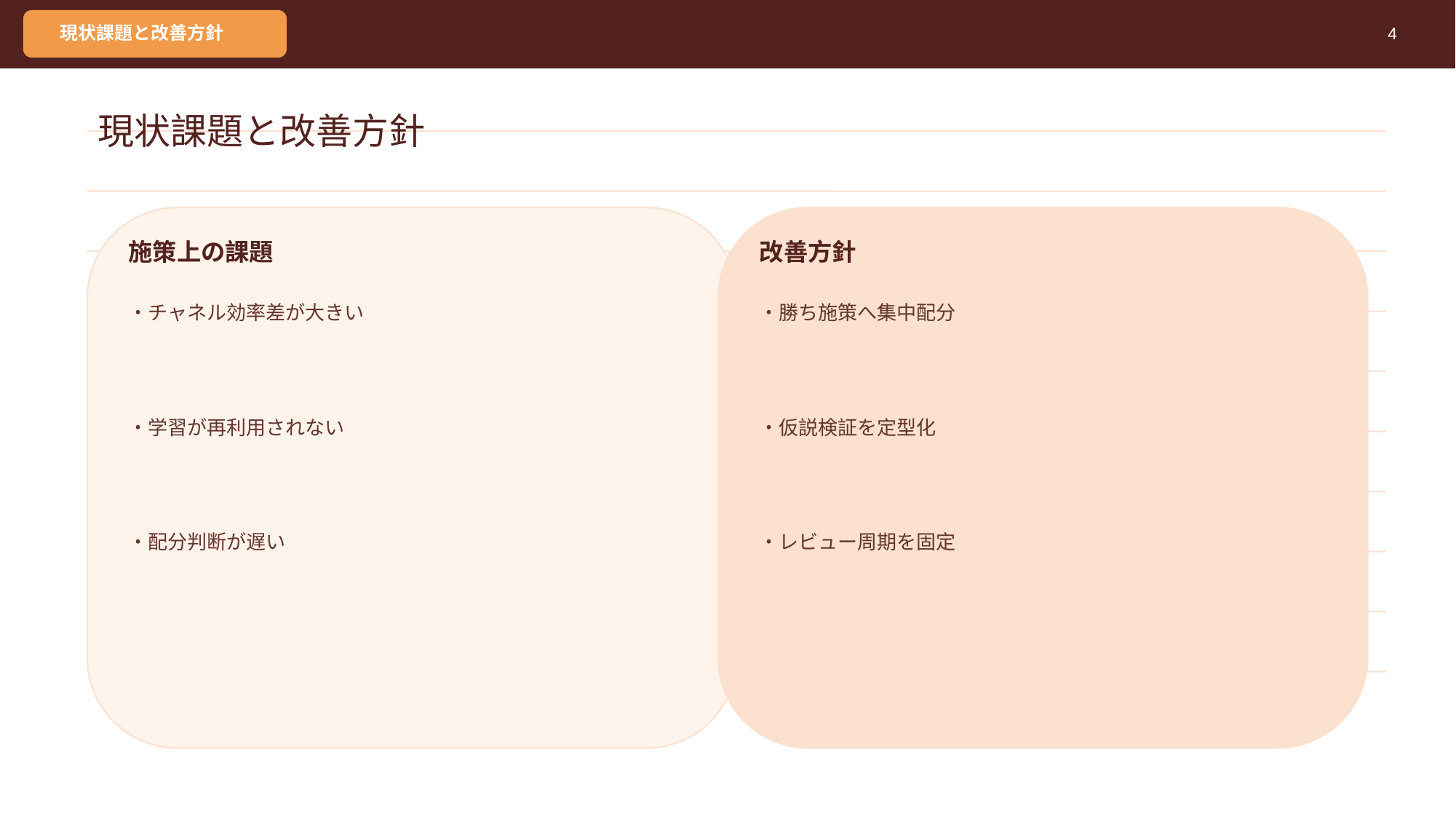

現状課題と改善方針
4
現状課題と改善方針

施策上の課題
改善方針

・チャネル効率差が大きい
・勝ち施策へ集中配分

・学習が再利用されない
・仮説検証を定型化

・配分判断が遅い
・レビュー周期を固定